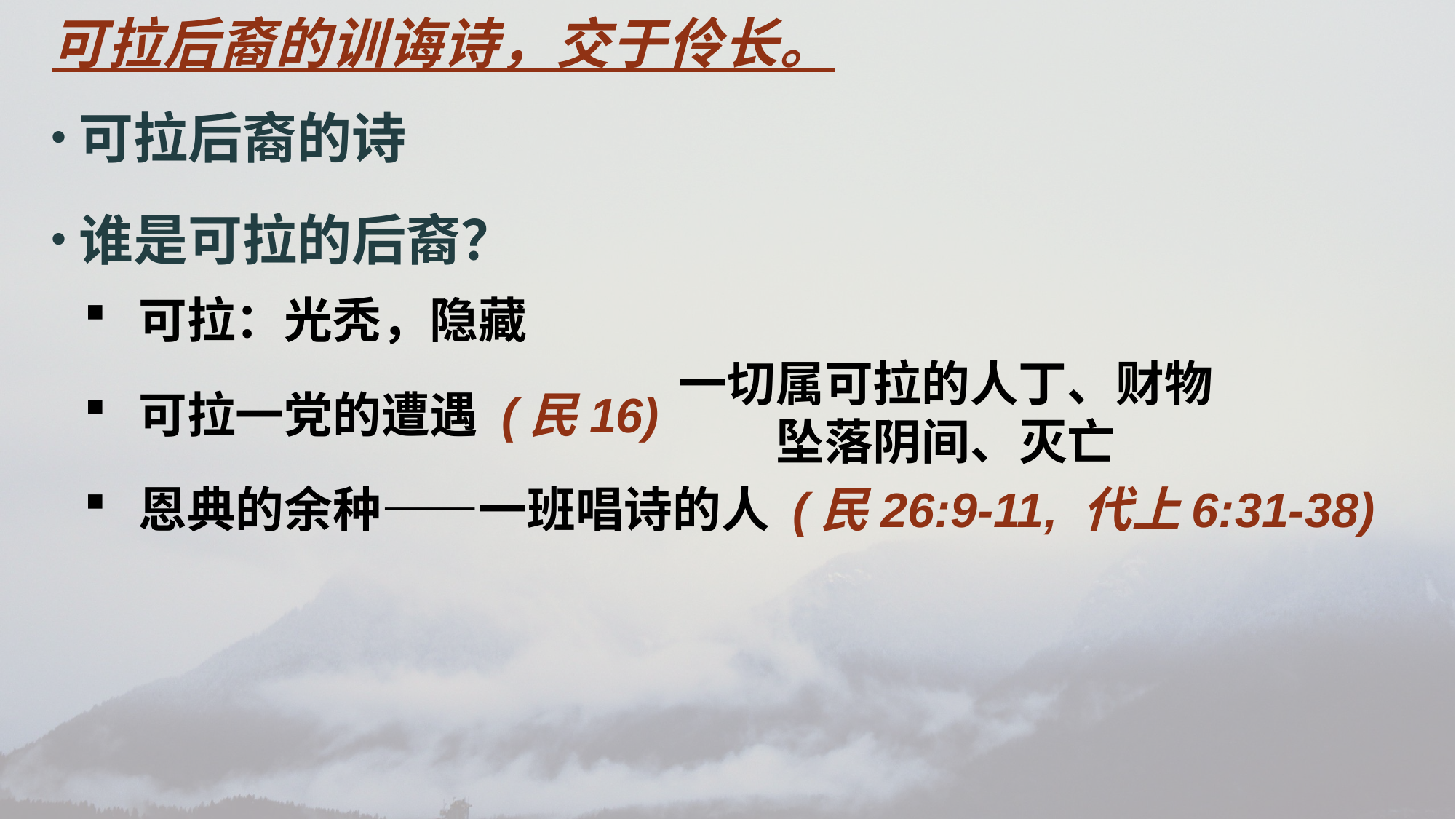

可拉后裔的训诲诗，交于伶长。
可拉后裔的诗
谁是可拉的后裔？
可拉：光秃，隐藏
可拉一党的遭遇 (民16)
恩典的余种——一班唱诗的人 (民26:9-11, 代上6:31-38)
一切属可拉的人丁、财物坠落阴间、灭亡